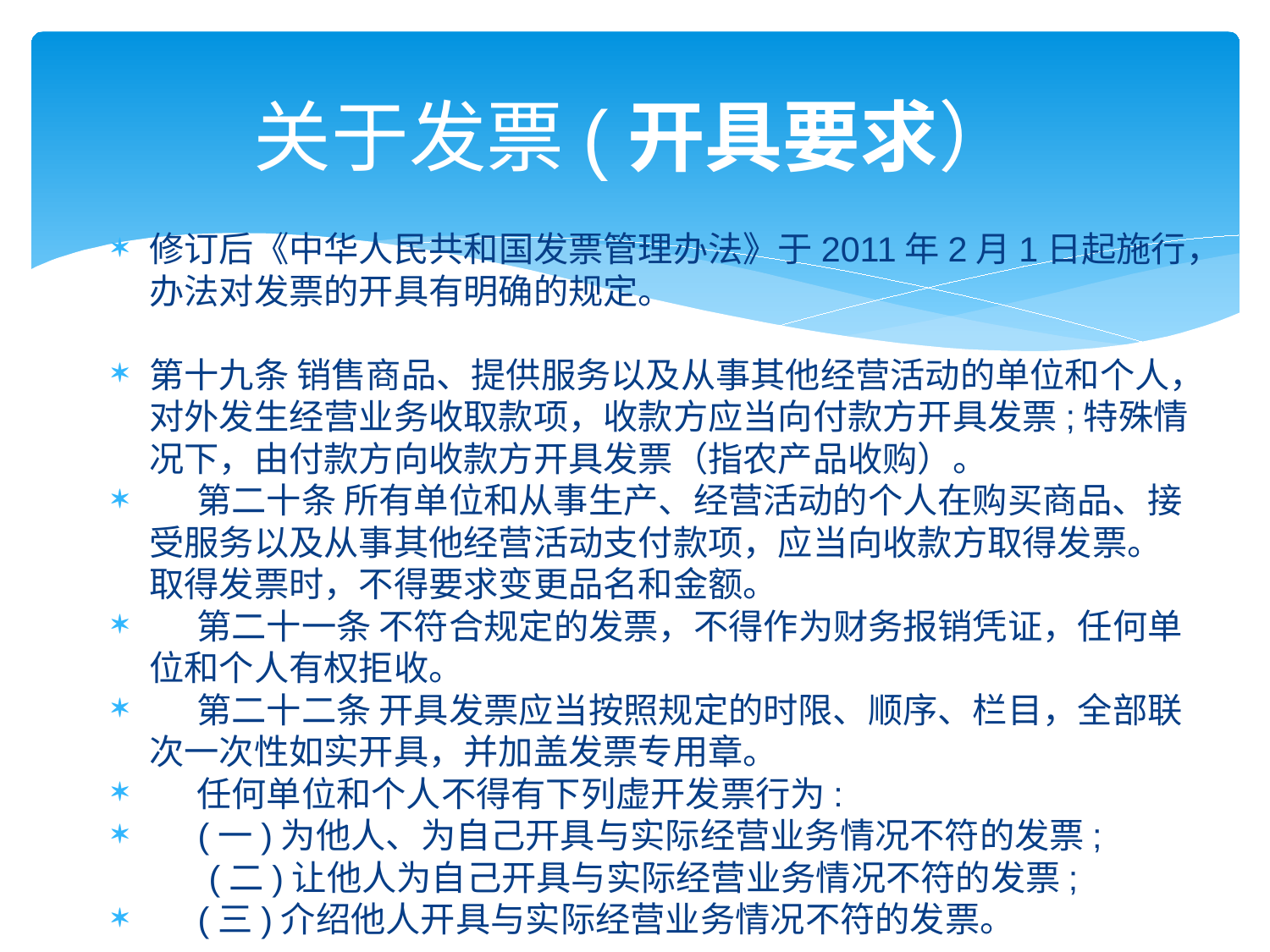

# 关于发票(开具要求）
修订后《中华人民共和国发票管理办法》于2011年2月1日起施行，办法对发票的开具有明确的规定。

第十九条 销售商品、提供服务以及从事其他经营活动的单位和个人，对外发生经营业务收取款项，收款方应当向付款方开具发票;特殊情况下，由付款方向收款方开具发票（指农产品收购）。
     第二十条 所有单位和从事生产、经营活动的个人在购买商品、接受服务以及从事其他经营活动支付款项，应当向收款方取得发票。取得发票时，不得要求变更品名和金额。
     第二十一条 不符合规定的发票，不得作为财务报销凭证，任何单位和个人有权拒收。
     第二十二条 开具发票应当按照规定的时限、顺序、栏目，全部联次一次性如实开具，并加盖发票专用章。
     任何单位和个人不得有下列虚开发票行为:
     (一)为他人、为自己开具与实际经营业务情况不符的发票;
          (二)让他人为自己开具与实际经营业务情况不符的发票;
     (三)介绍他人开具与实际经营业务情况不符的发票。